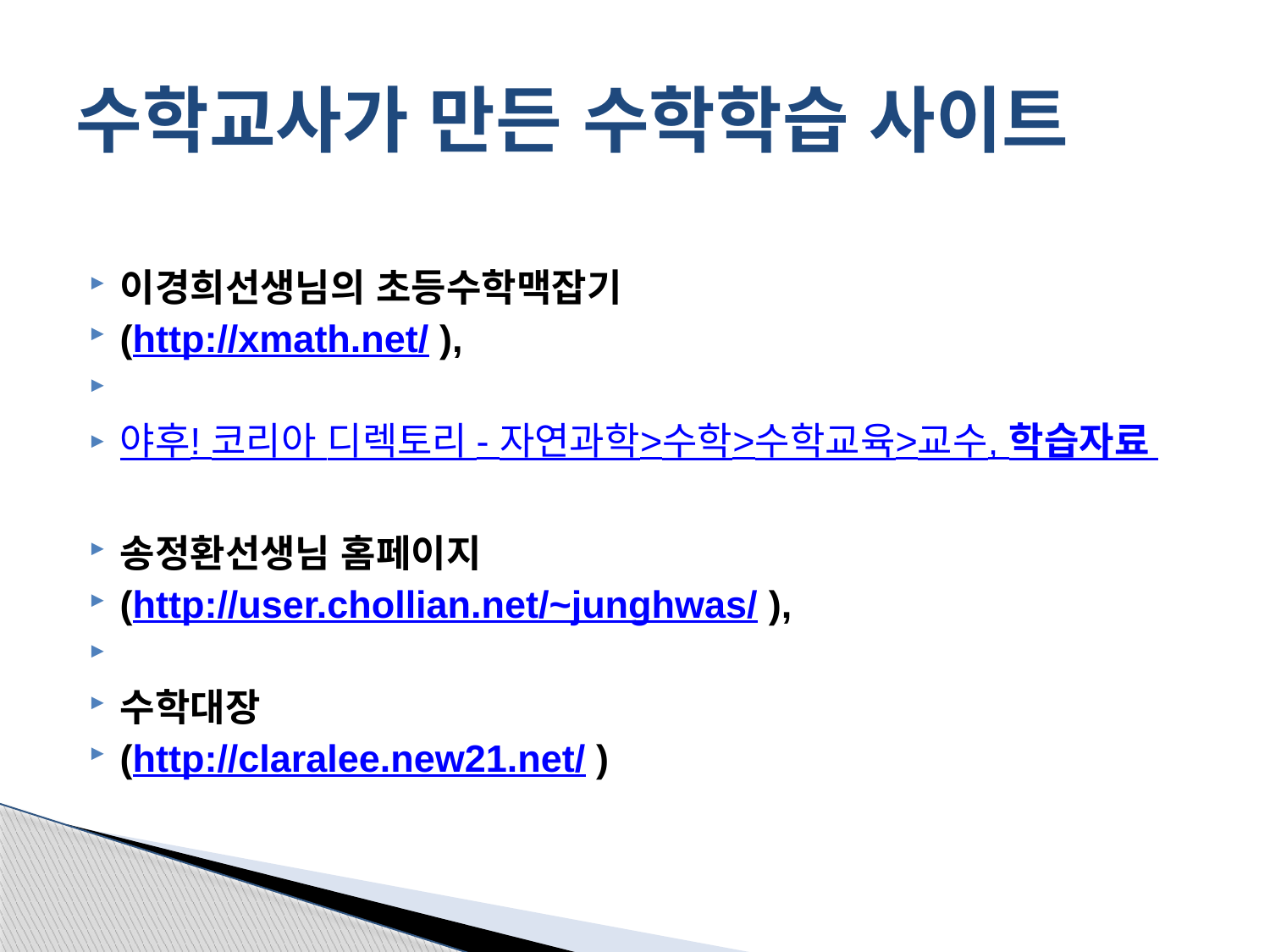

# 수학교사가 만든 수학학습 사이트

이경희선생님의 초등수학맥잡기
(http://xmath.net/ ),

야후! 코리아 디렉토리 - 자연과학>수학>수학교육>교수, 학습자료

송정환선생님 홈페이지
(http://user.chollian.net/~junghwas/ ),

수학대장
(http://claralee.new21.net/ )